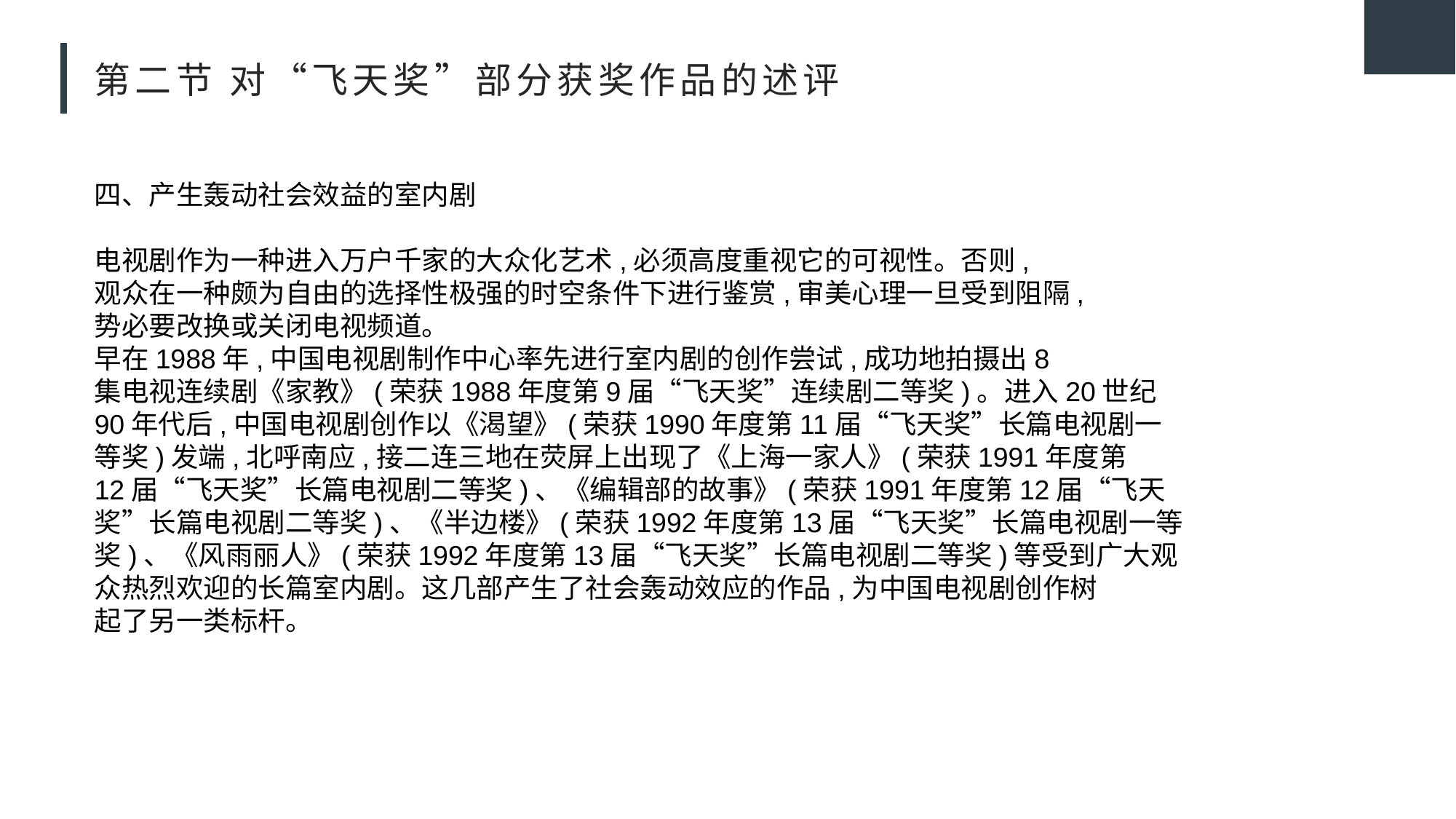

# 第二节 对“飞天奖”部分获奖作品的述评
四、产生轰动社会效益的室内剧

电视剧作为一种进入万户千家的大众化艺术,必须高度重视它的可视性。否则,
观众在一种颇为自由的选择性极强的时空条件下进行鉴赏,审美心理一旦受到阻隔,
势必要改换或关闭电视频道。
早在1988年,中国电视剧制作中心率先进行室内剧的创作尝试,成功地拍摄出8
集电视连续剧《家教》(荣获1988年度第9届“飞天奖”连续剧二等奖)。进入20世纪
90年代后,中国电视剧创作以《渴望》(荣获1990年度第11届“飞天奖”长篇电视剧一
等奖)发端,北呼南应,接二连三地在荧屏上出现了《上海一家人》(荣获1991年度第
12届“飞天奖”长篇电视剧二等奖)、《编辑部的故事》(荣获1991年度第12届“飞天
奖”长篇电视剧二等奖)、《半边楼》(荣获1992年度第13届“飞天奖”长篇电视剧一等
奖)、《风雨丽人》(荣获1992年度第13届“飞天奖”长篇电视剧二等奖)等受到广大观
众热烈欢迎的长篇室内剧。这几部产生了社会轰动效应的作品,为中国电视剧创作树
起了另一类标杆。